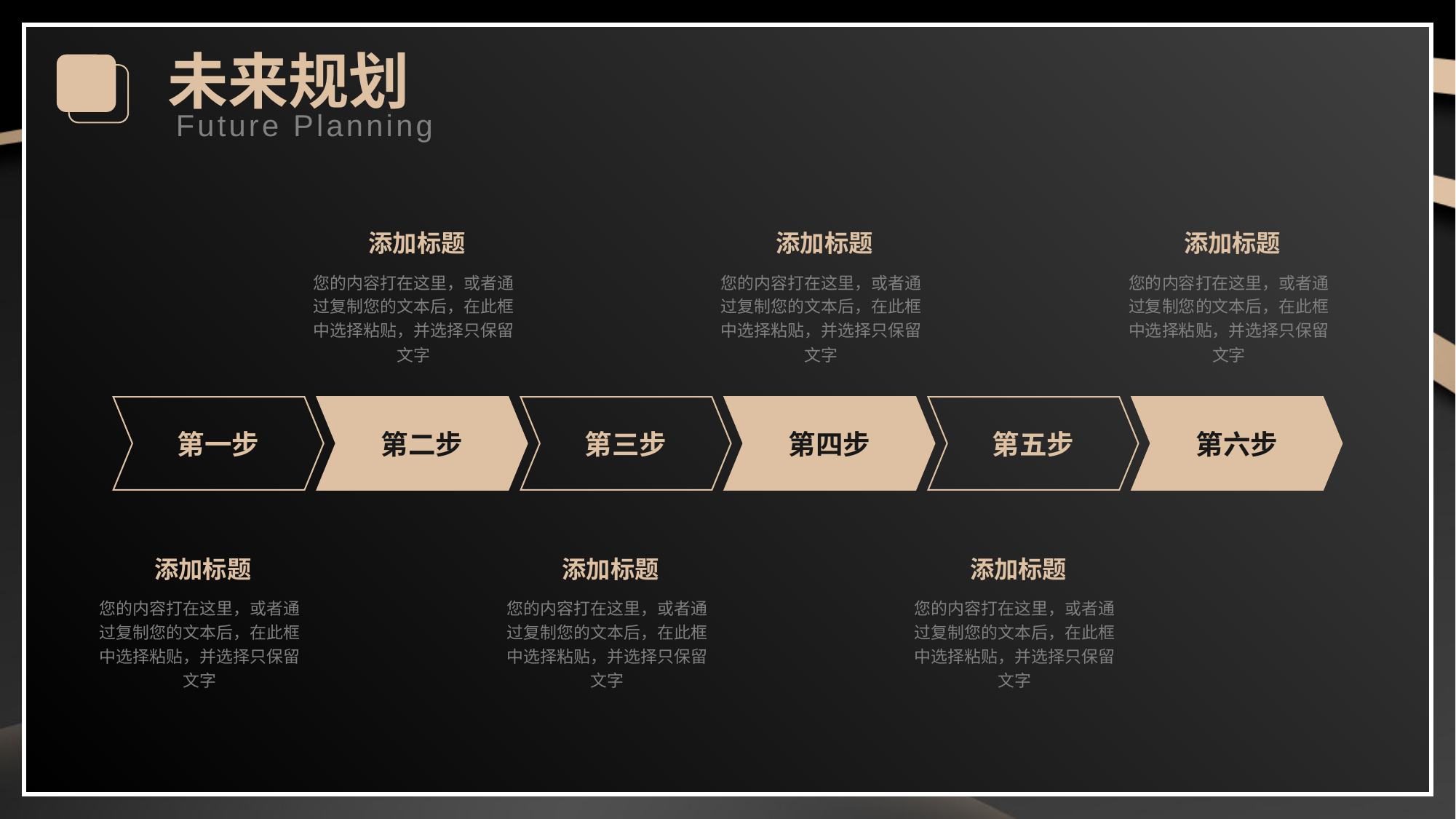

未来规划
Future Planning

添加标题
您的内容打在这里，或者通过复制您的文本后，在此框中选择粘贴，并选择只保留文字
添加标题
您的内容打在这里，或者通过复制您的文本后，在此框中选择粘贴，并选择只保留文字
添加标题
您的内容打在这里，或者通过复制您的文本后，在此框中选择粘贴，并选择只保留文字
第一步
第二步
第三步
第四步
第五步
第六步
添加标题
您的内容打在这里，或者通过复制您的文本后，在此框中选择粘贴，并选择只保留文字
添加标题
您的内容打在这里，或者通过复制您的文本后，在此框中选择粘贴，并选择只保留文字
添加标题
您的内容打在这里，或者通过复制您的文本后，在此框中选择粘贴，并选择只保留文字